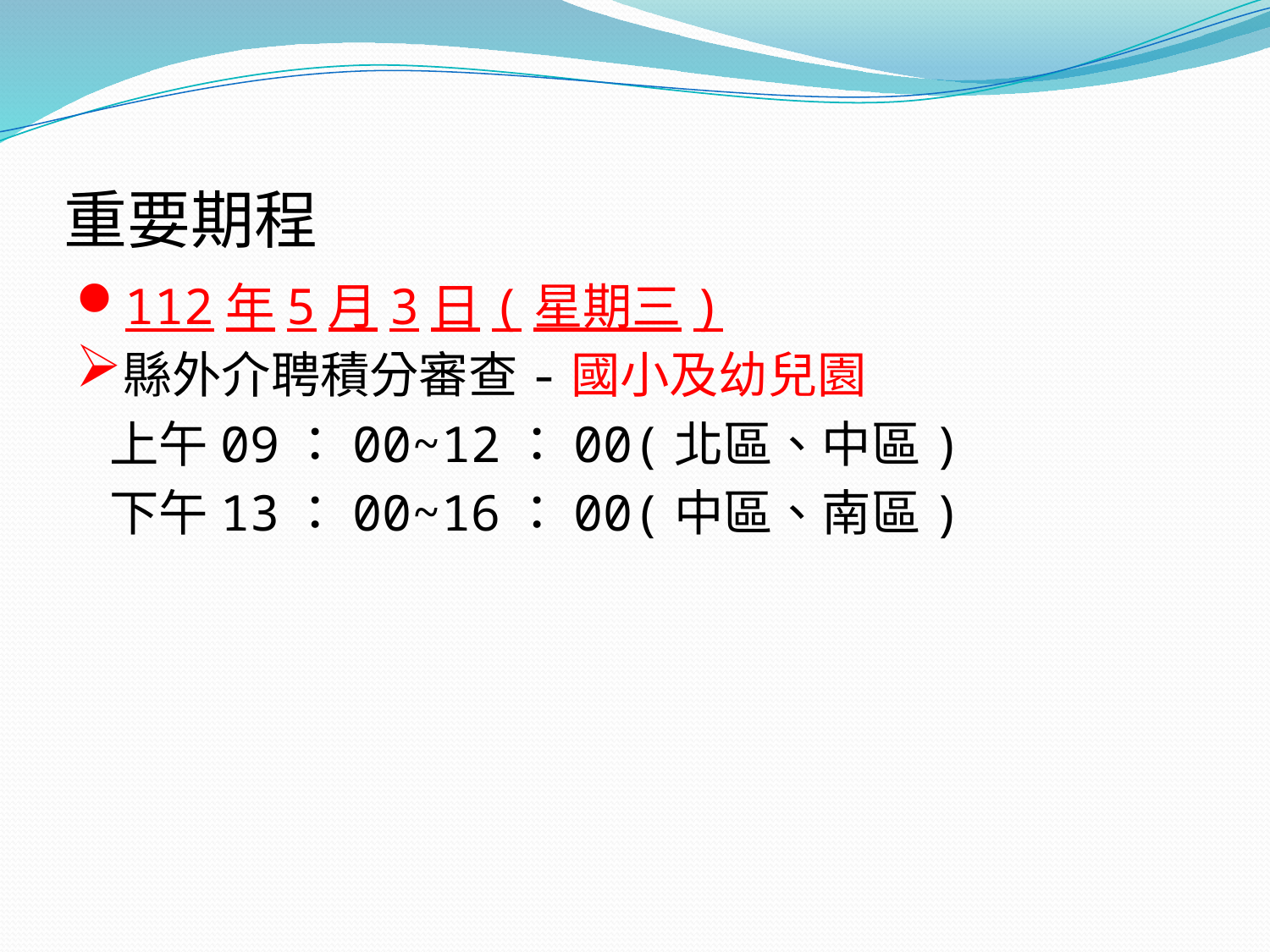

# 重要期程
112年5月3日(星期三)
縣外介聘積分審查-國小及幼兒園
  上午09：00~12：00(北區、中區)
  下午13：00~16：00(中區、南區)